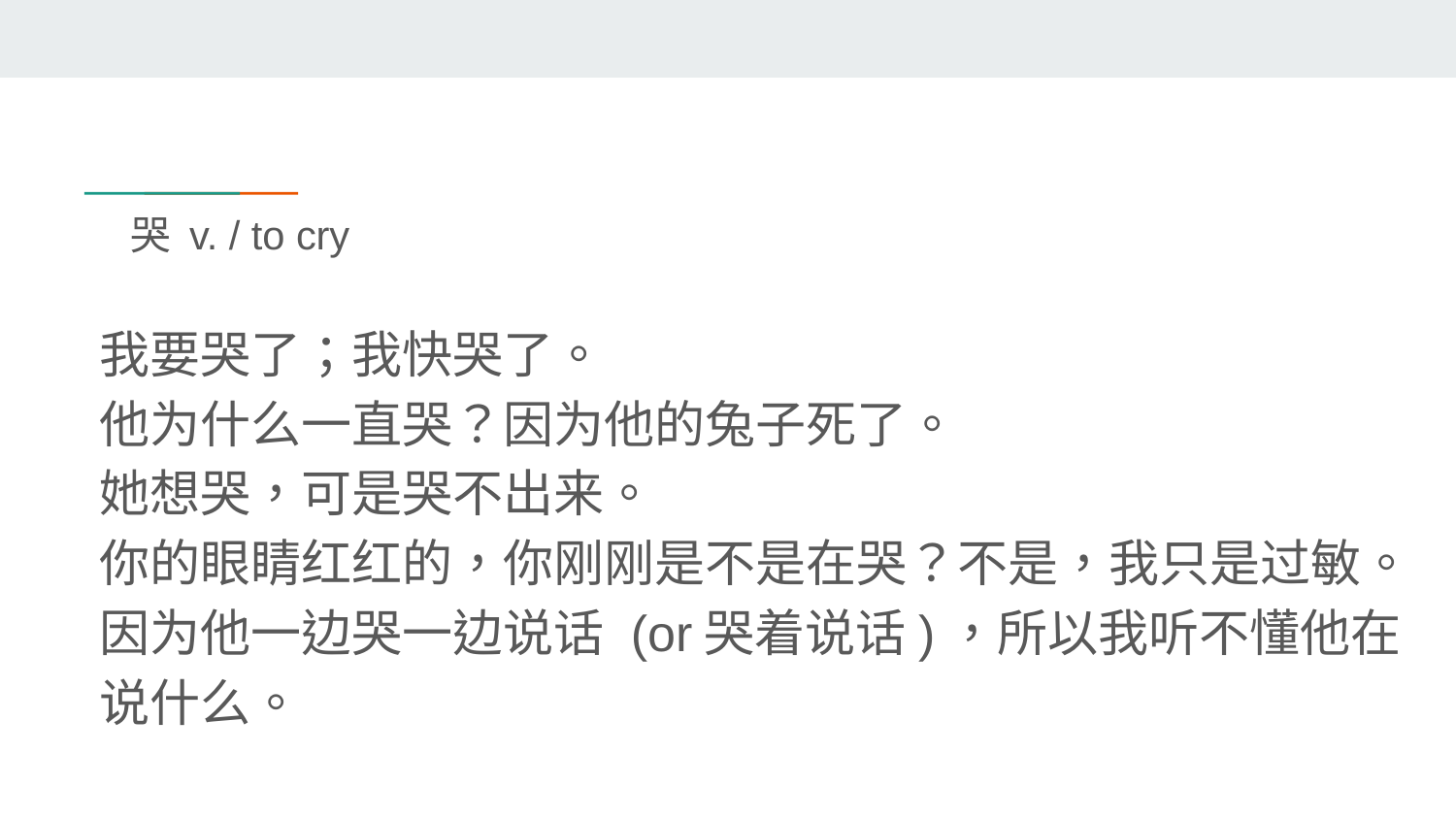

# 哭 v. / to cry

我要哭了；我快哭了。
他为什么一直哭？因为他的兔子死了。
她想哭，可是哭不出来。
你的眼睛红红的，你刚刚是不是在哭？不是，我只是过敏。
因为他一边哭一边说话 (or哭着说话)，所以我听不懂他在说什么。